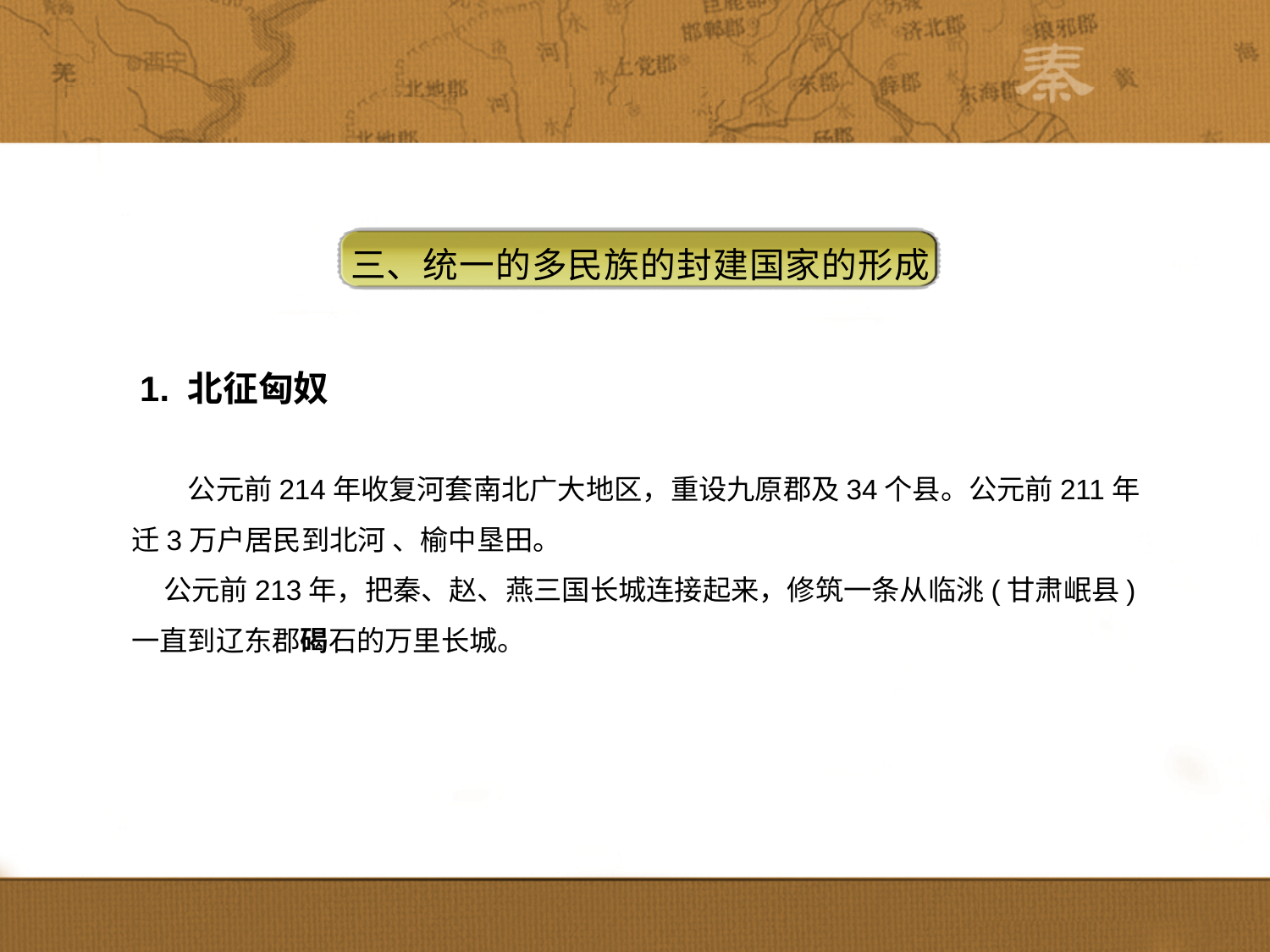

三、统一的多民族的封建国家的形成
1. 北征匈奴
　　公元前214年收复河套南北广大地区，重设九原郡及34个县。公元前211年迁3万户居民到北河 、榆中垦田。
    公元前213年，把秦、赵、燕三国长城连接起来，修筑一条从临洮(甘肃岷县)一直到辽东郡碣石的万里长城。